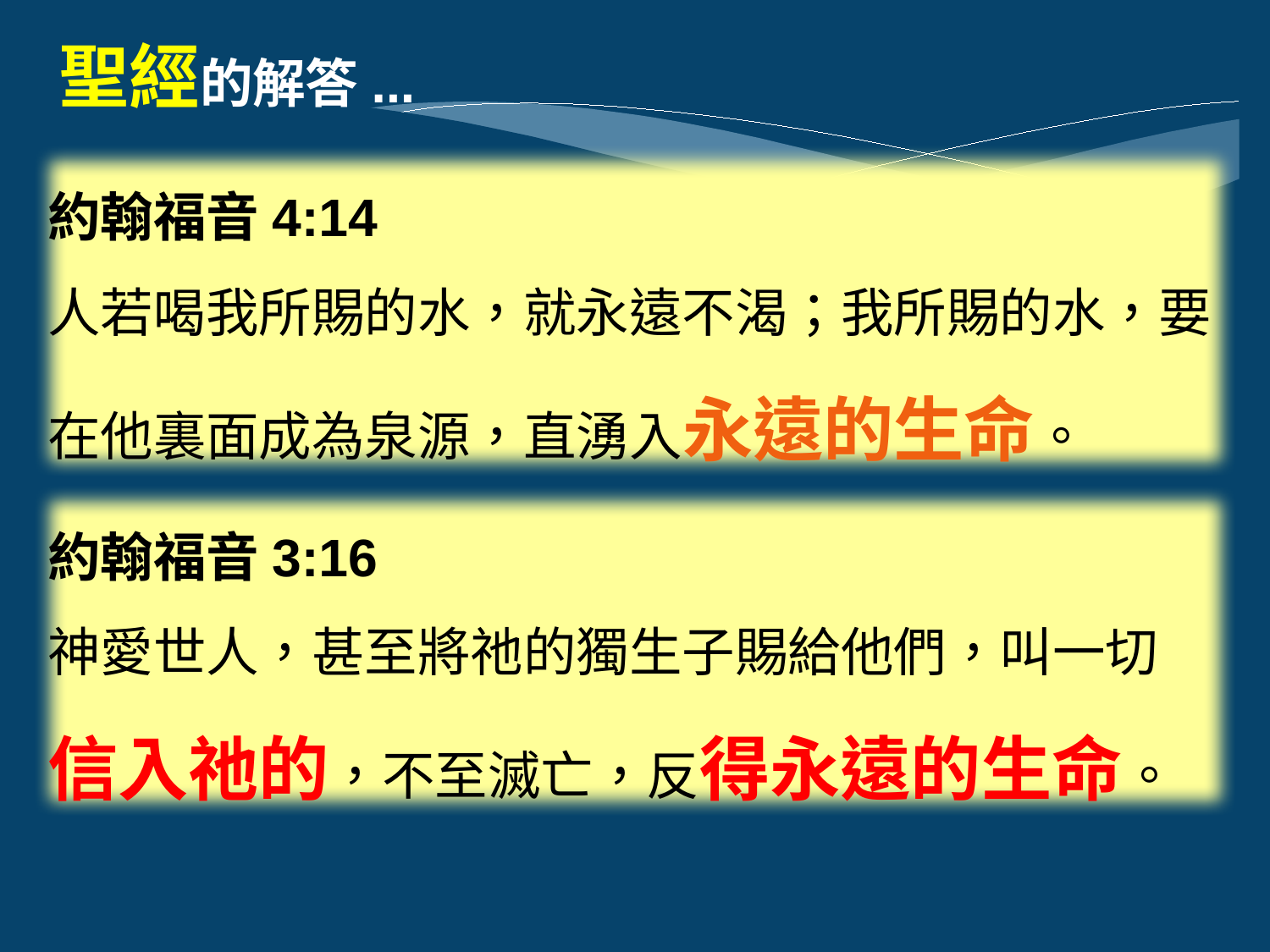

聖經的解答...
約翰福音4:14
人若喝我所賜的水，就永遠不渴；我所賜的水，要在他裏面成為泉源，直湧入永遠的生命。
約翰福音3:16
神愛世人，甚至將祂的獨生子賜給他們，叫一切信入祂的，不至滅亡，反得永遠的生命。